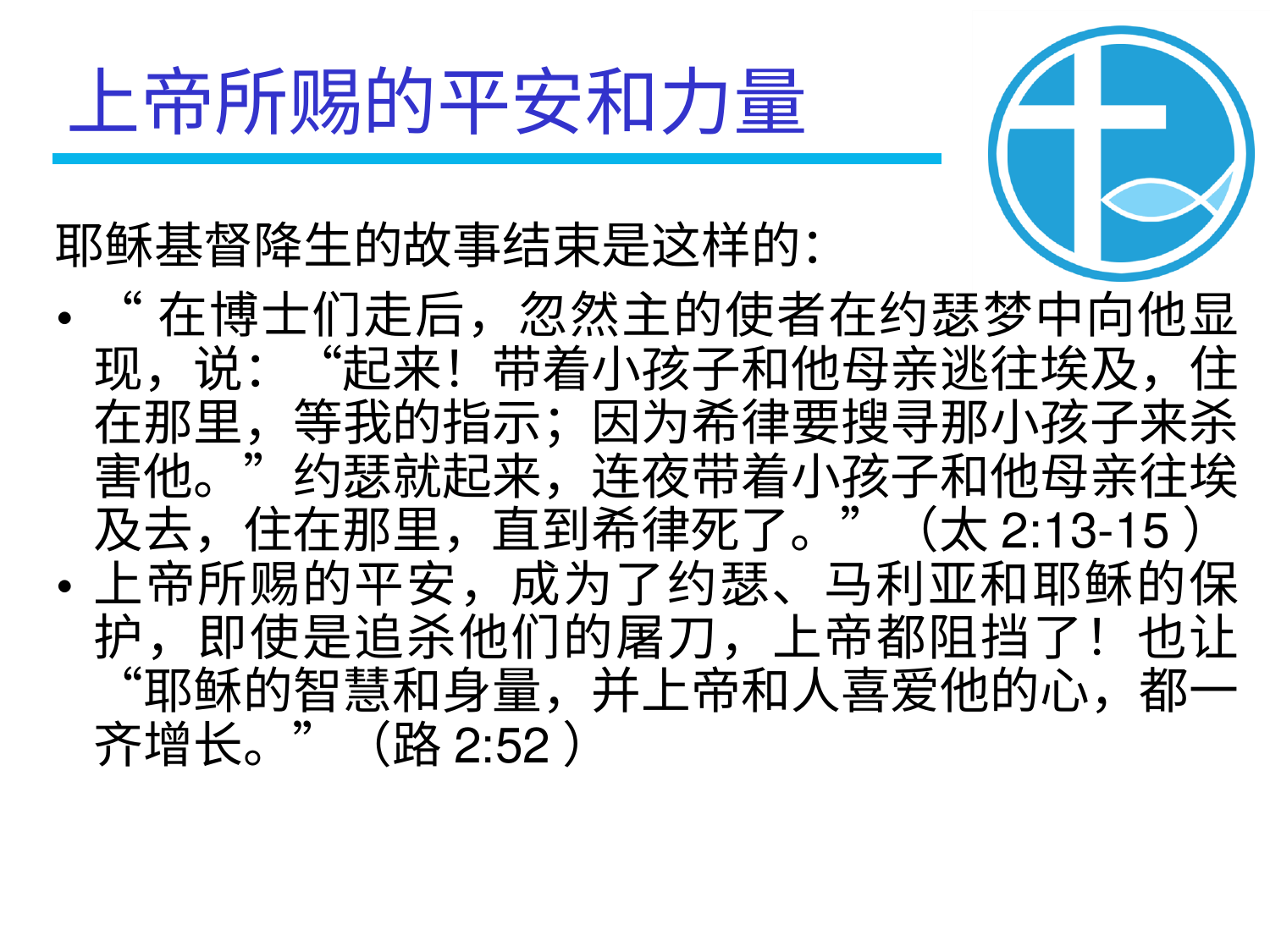

上帝所赐的平安和力量
耶稣基督降生的故事结束是这样的：
“在博士们走后，忽然主的使者在约瑟梦中向他显现，说：“起来！带着小孩子和他母亲逃往埃及，住在那里，等我的指示；因为希律要搜寻那小孩子来杀害他。”约瑟就起来，连夜带着小孩子和他母亲往埃及去，住在那里，直到希律死了。”（太2:13-15）
上帝所赐的平安，成为了约瑟、马利亚和耶稣的保护，即使是追杀他们的屠刀，上帝都阻挡了！也让“耶稣的智慧和身量，并上帝和人喜爱他的心，都一齐增长。”（路2:52）